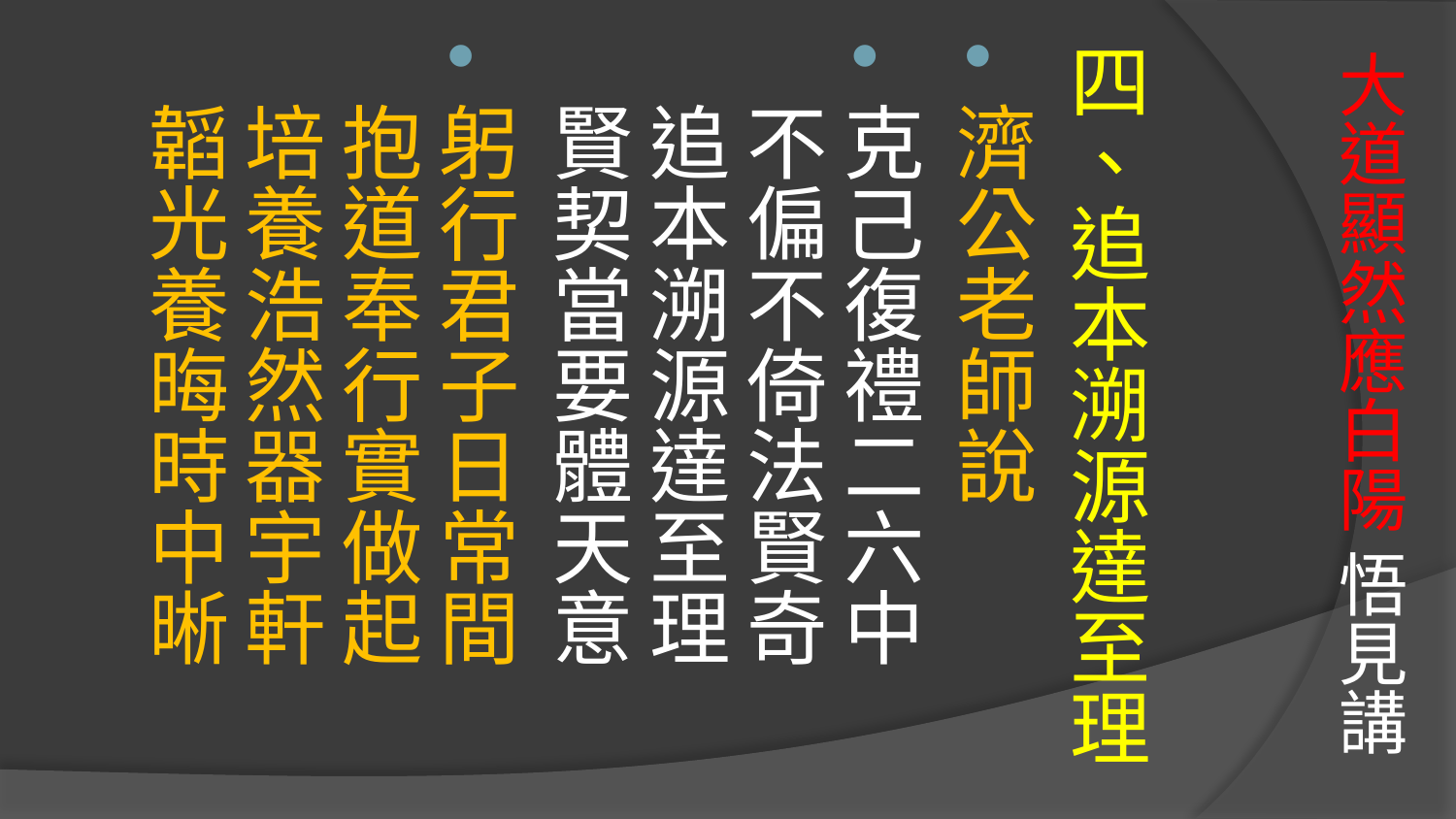

# 大道顯然應白陽 悟見講
四、追本溯源達至理
濟公老師說
克己復禮二六中　不偏不倚法賢奇 
追本溯源達至理　賢契當要體天意
躬行君子日常間　抱道奉行實做起 
培養浩然器宇軒　韜光養晦時中晰